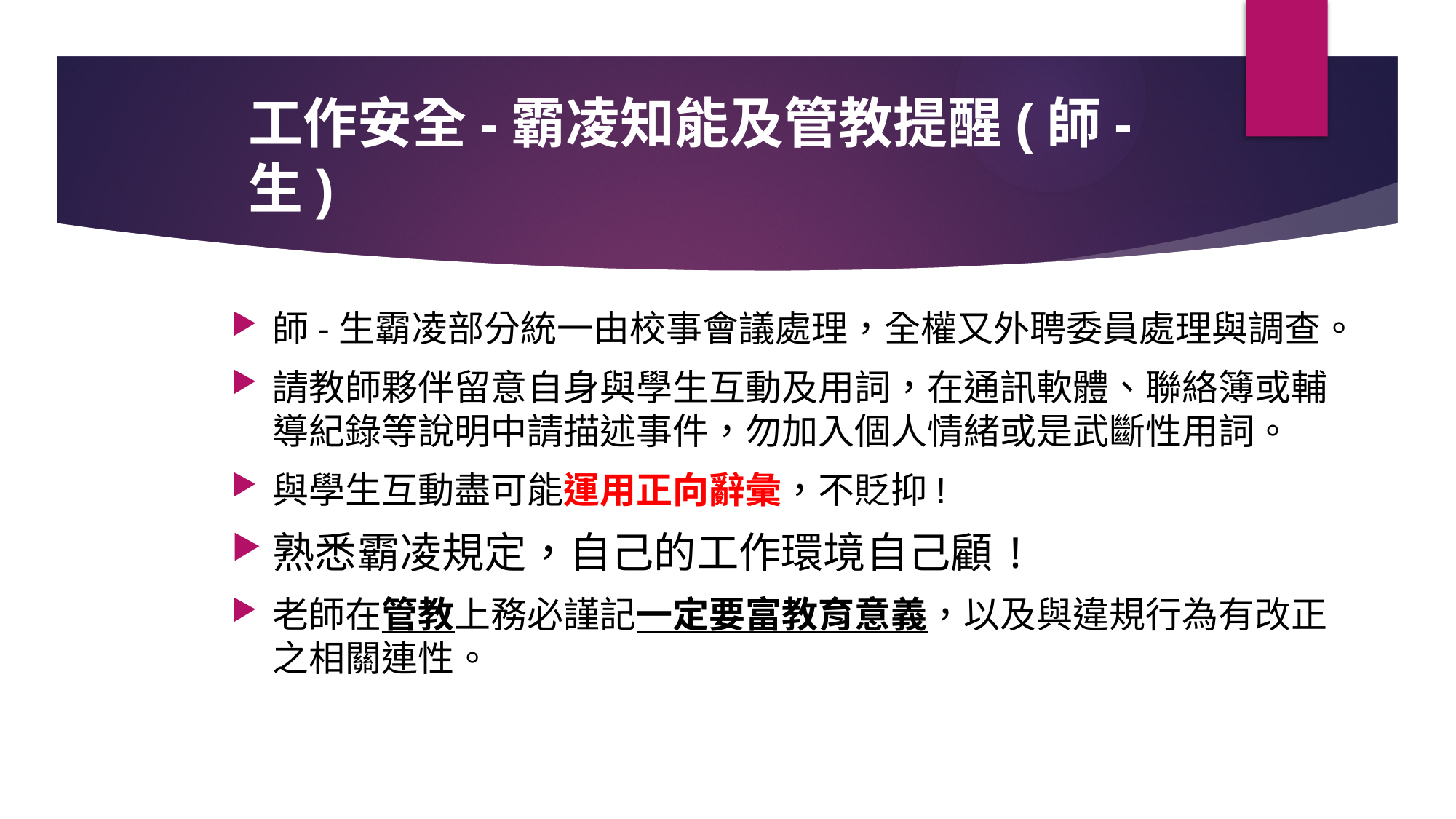

# 工作安全-霸凌知能及管教提醒(師-生)
師-生霸凌部分統一由校事會議處理，全權又外聘委員處理與調查。
請教師夥伴留意自身與學生互動及用詞，在通訊軟體、聯絡簿或輔導紀錄等說明中請描述事件，勿加入個人情緒或是武斷性用詞。
與學生互動盡可能運用正向辭彙，不貶抑!
熟悉霸凌規定，自己的工作環境自己顧!
老師在管教上務必謹記一定要富教育意義，以及與違規行為有改正之相關連性。